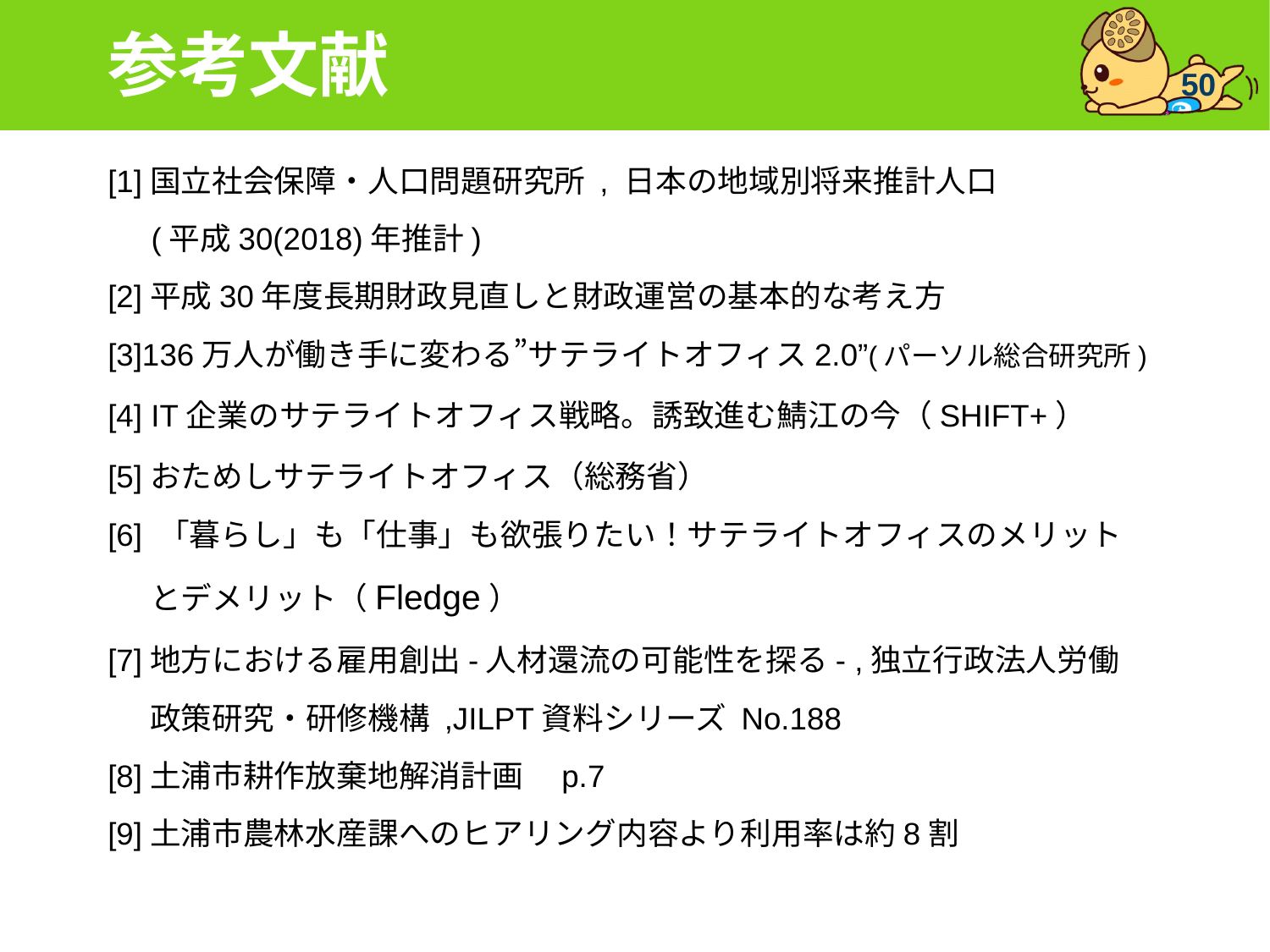

# 参考文献
50
[1]国立社会保障・人口問題研究所 , 日本の地域別将来推計人口
     (平成30(2018)年推計)
[2]平成30年度長期財政見直しと財政運営の基本的な考え方
[3]136万人が働き手に変わる”サテライトオフィス2.0”(パーソル総合研究所)
[4] IT企業のサテライトオフィス戦略。誘致進む鯖江の今（SHIFT+）
[5]おためしサテライトオフィス（総務省）
[6] 「暮らし」も「仕事」も欲張りたい！サテライトオフィスのメリット
     とデメリット（Fledge）
[7]地方における雇用創出-人材還流の可能性を探る- ,独立行政法人労働
     政策研究・研修機構 ,JILPT資料シリーズ No.188
[8]土浦市耕作放棄地解消計画　p.7
[9]土浦市農林水産課へのヒアリング内容より利用率は約8割